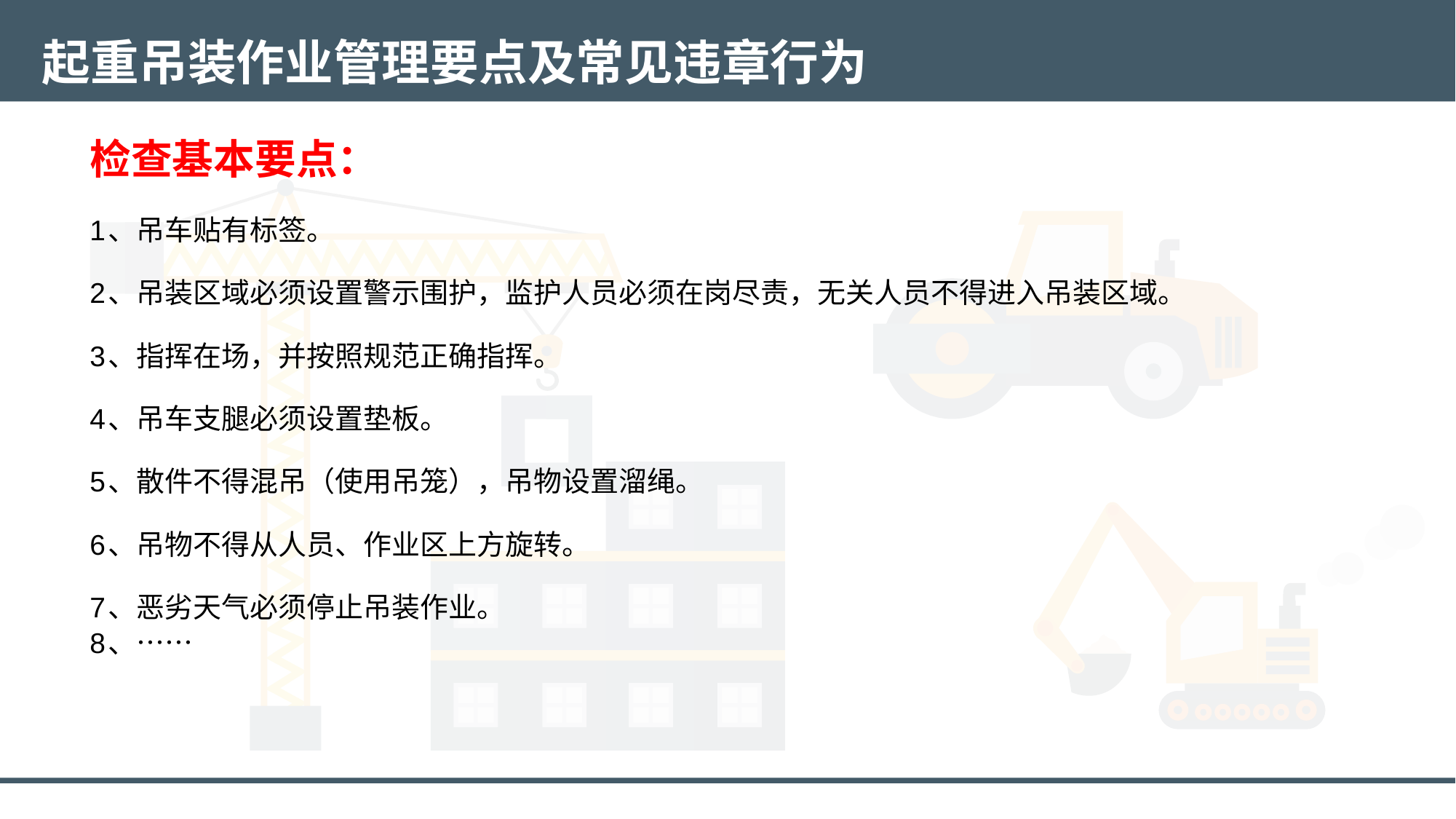

起重吊装作业管理要点及常见违章行为
检查基本要点：
1、吊车贴有标签。
2、吊装区域必须设置警示围护，监护人员必须在岗尽责，无关人员不得进入吊装区域。
3、指挥在场，并按照规范正确指挥。
4、吊车支腿必须设置垫板。
5、散件不得混吊（使用吊笼），吊物设置溜绳。
6、吊物不得从人员、作业区上方旋转。
7、恶劣天气必须停止吊装作业。
8、……